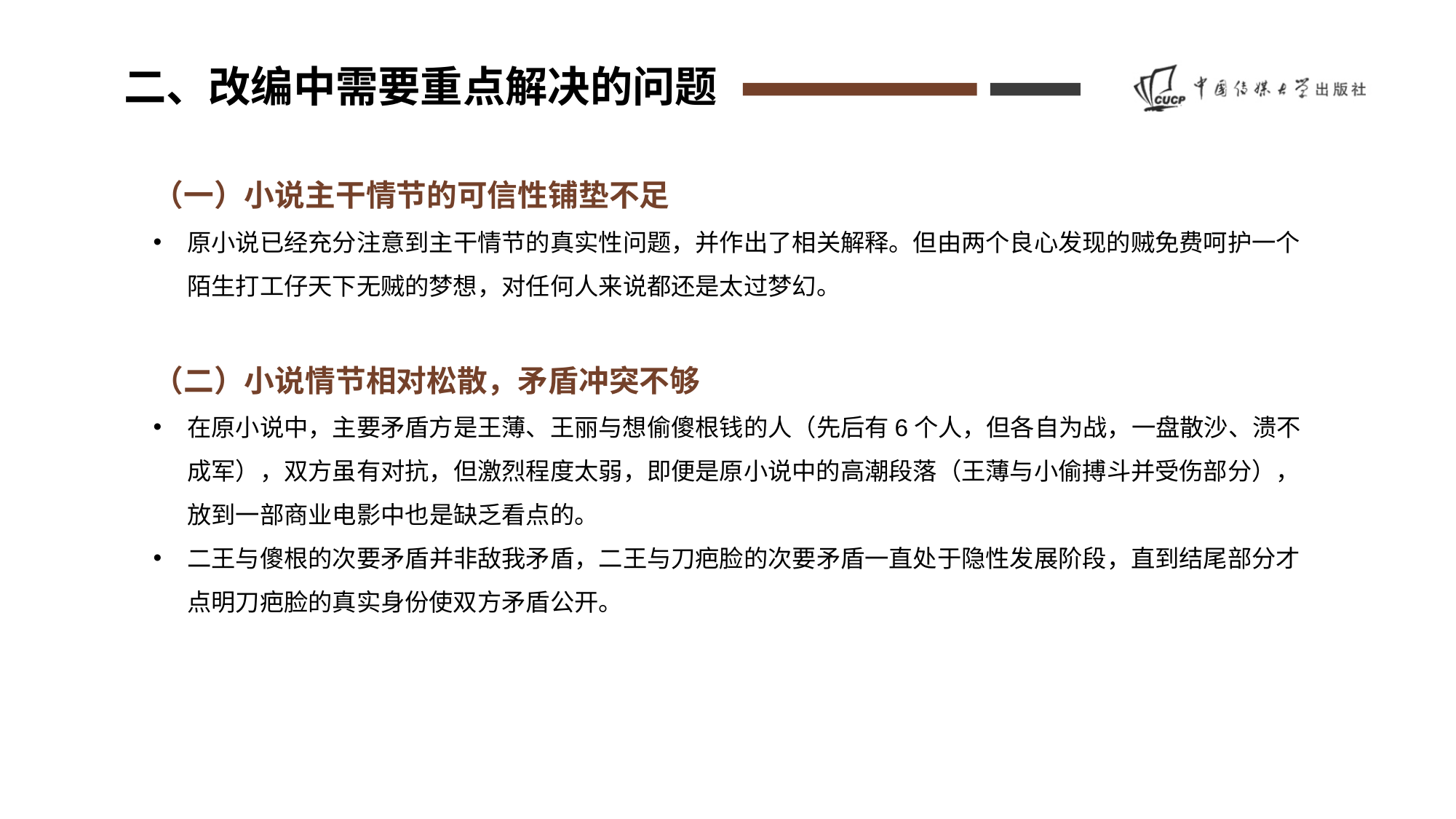

二、改编中需要重点解决的问题

（一）小说主干情节的可信性铺垫不足
原小说已经充分注意到主干情节的真实性问题，并作出了相关解释。但由两个良心发现的贼免费呵护一个陌生打工仔天下无贼的梦想，对任何人来说都还是太过梦幻。

（二）小说情节相对松散，矛盾冲突不够
在原小说中，主要矛盾方是王薄、王丽与想偷傻根钱的人（先后有6个人，但各自为战，一盘散沙、溃不成军），双方虽有对抗，但激烈程度太弱，即便是原小说中的高潮段落（王薄与小偷搏斗并受伤部分），放到一部商业电影中也是缺乏看点的。
二王与傻根的次要矛盾并非敌我矛盾，二王与刀疤脸的次要矛盾一直处于隐性发展阶段，直到结尾部分才点明刀疤脸的真实身份使双方矛盾公开。